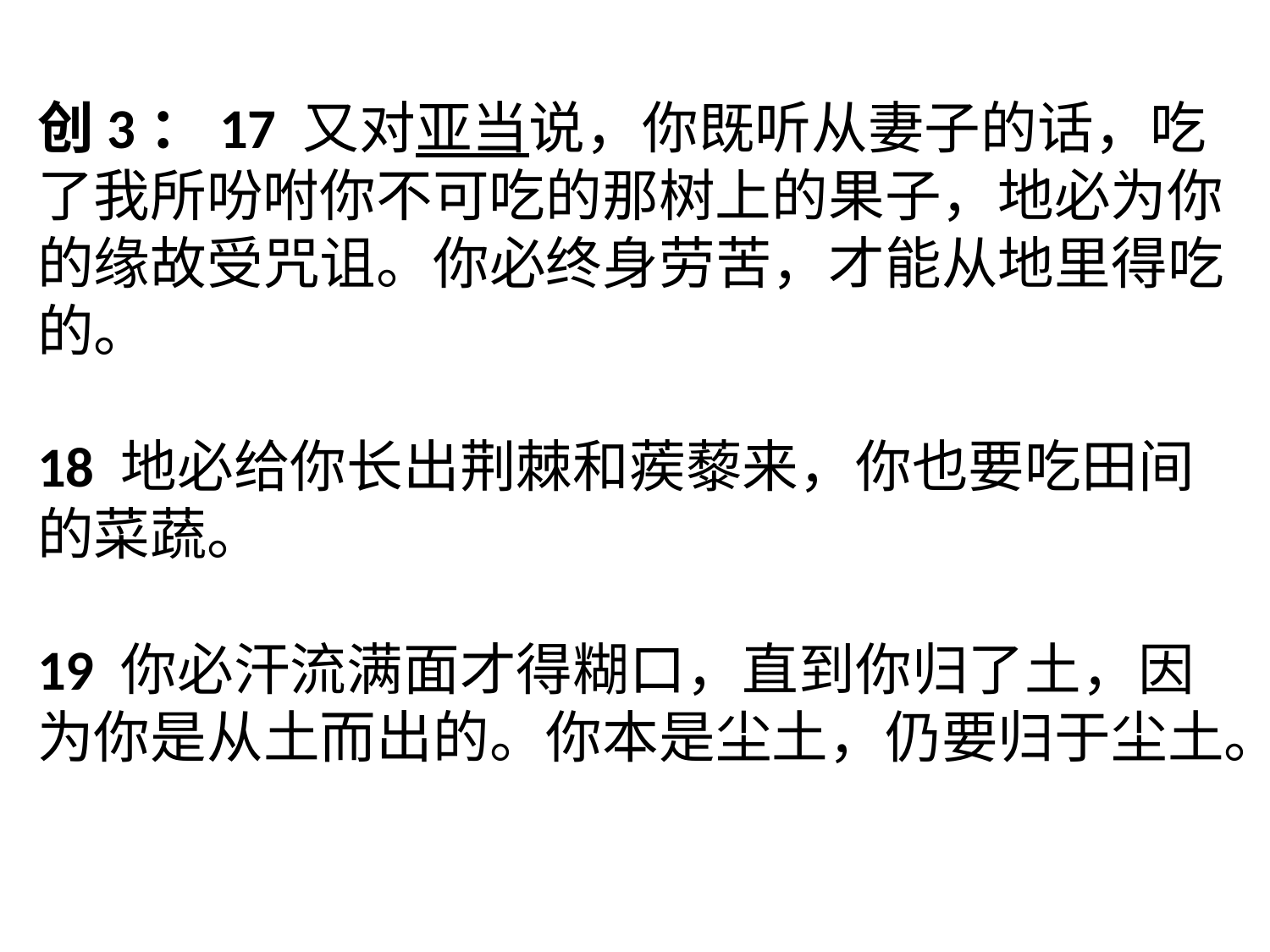

创3：17 又对亚当说，你既听从妻子的话，吃了我所吩咐你不可吃的那树上的果子，地必为你的缘故受咒诅。你必终身劳苦，才能从地里得吃的。

18 地必给你长出荆棘和蒺藜来，你也要吃田间的菜蔬。

19 你必汗流满面才得糊口，直到你归了土，因为你是从土而出的。你本是尘土，仍要归于尘土。